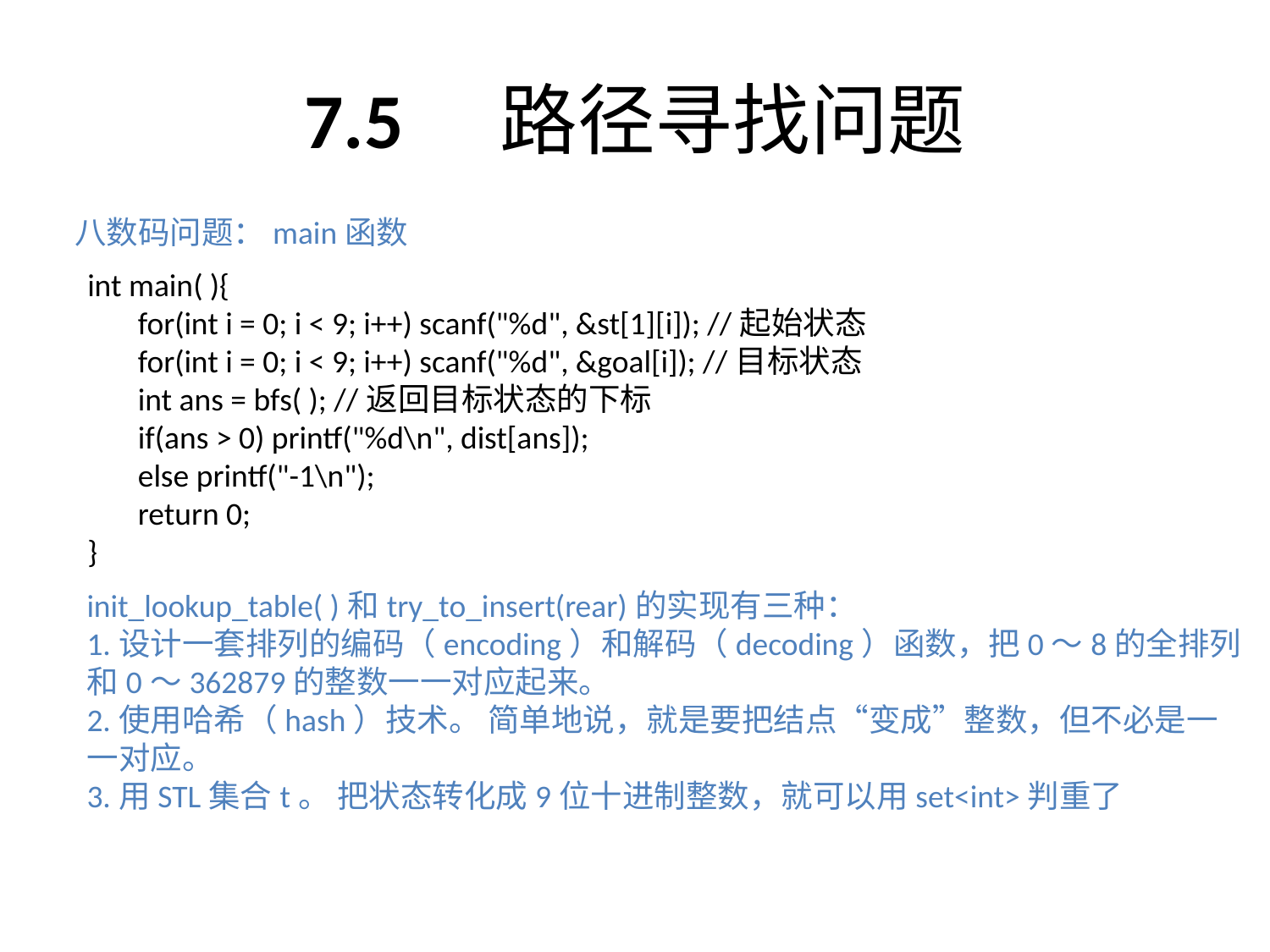

# 7.5　路径寻找问题
八数码问题：main函数
int main( ){
       for(int i = 0; i < 9; i++) scanf("%d", &st[1][i]); //起始状态
       for(int i = 0; i < 9; i++) scanf("%d", &goal[i]); //目标状态
       int ans = bfs( ); //返回目标状态的下标
       if(ans > 0) printf("%d\n", dist[ans]);
       else printf("-1\n");
       return 0;
}
init_lookup_table( )和try_to_insert(rear)的实现有三种：
1.设计一套排列的编码（encoding）和解码（decoding）函数，把0～8的全排列和0～362879的整数一一对应起来。
2.使用哈希（hash）技术。 简单地说，就是要把结点“变成”整数，但不必是一
一对应。
3.用STL集合t。 把状态转化成9位十进制整数，就可以用set<int>判重了